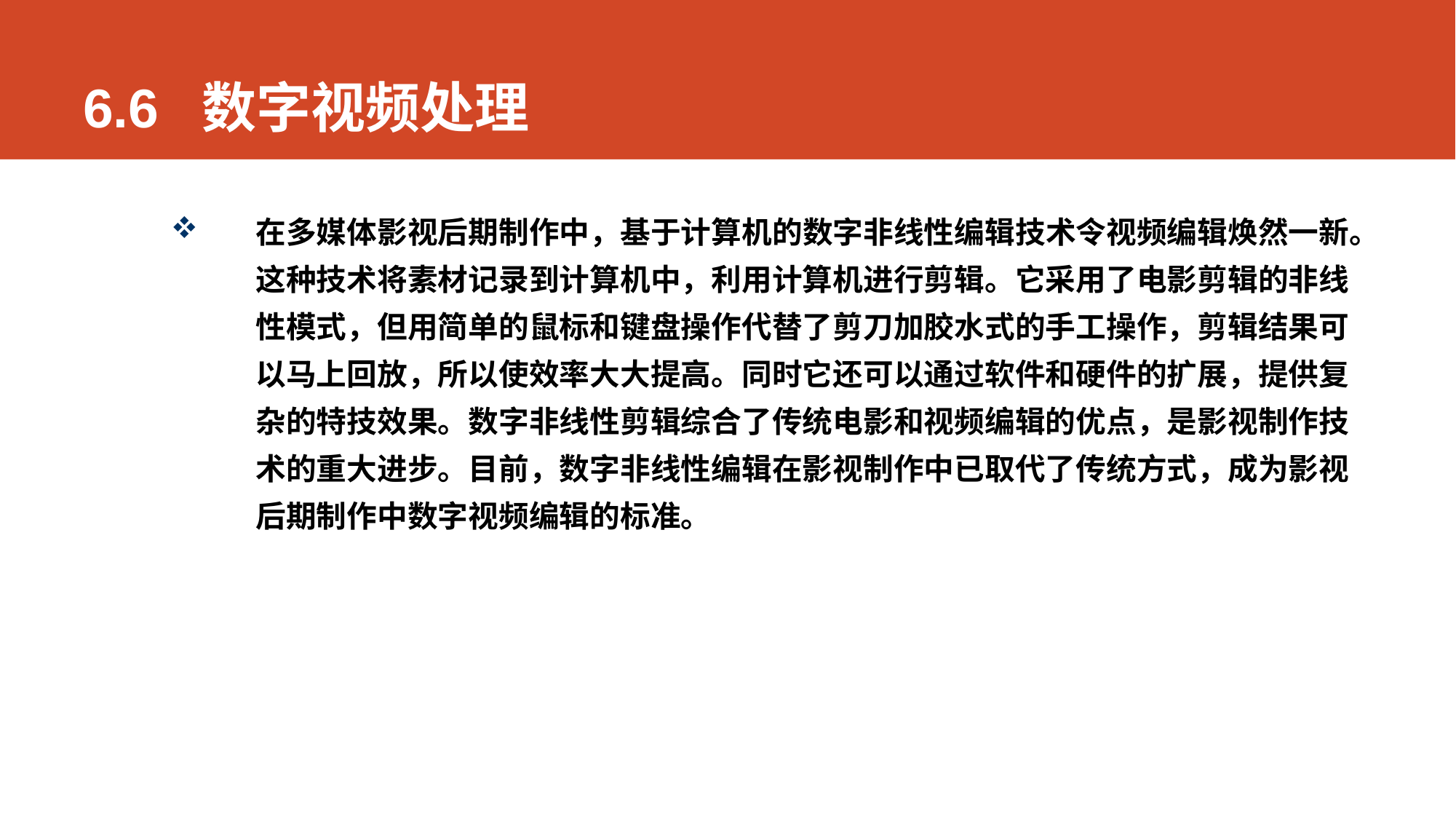

# 6.6  数字视频处理
在多媒体影视后期制作中，基于计算机的数字非线性编辑技术令视频编辑焕然一新。这种技术将素材记录到计算机中，利用计算机进行剪辑。它采用了电影剪辑的非线性模式，但用简单的鼠标和键盘操作代替了剪刀加胶水式的手工操作，剪辑结果可以马上回放，所以使效率大大提高。同时它还可以通过软件和硬件的扩展，提供复杂的特技效果。数字非线性剪辑综合了传统电影和视频编辑的优点，是影视制作技术的重大进步。目前，数字非线性编辑在影视制作中已取代了传统方式，成为影视后期制作中数字视频编辑的标准。